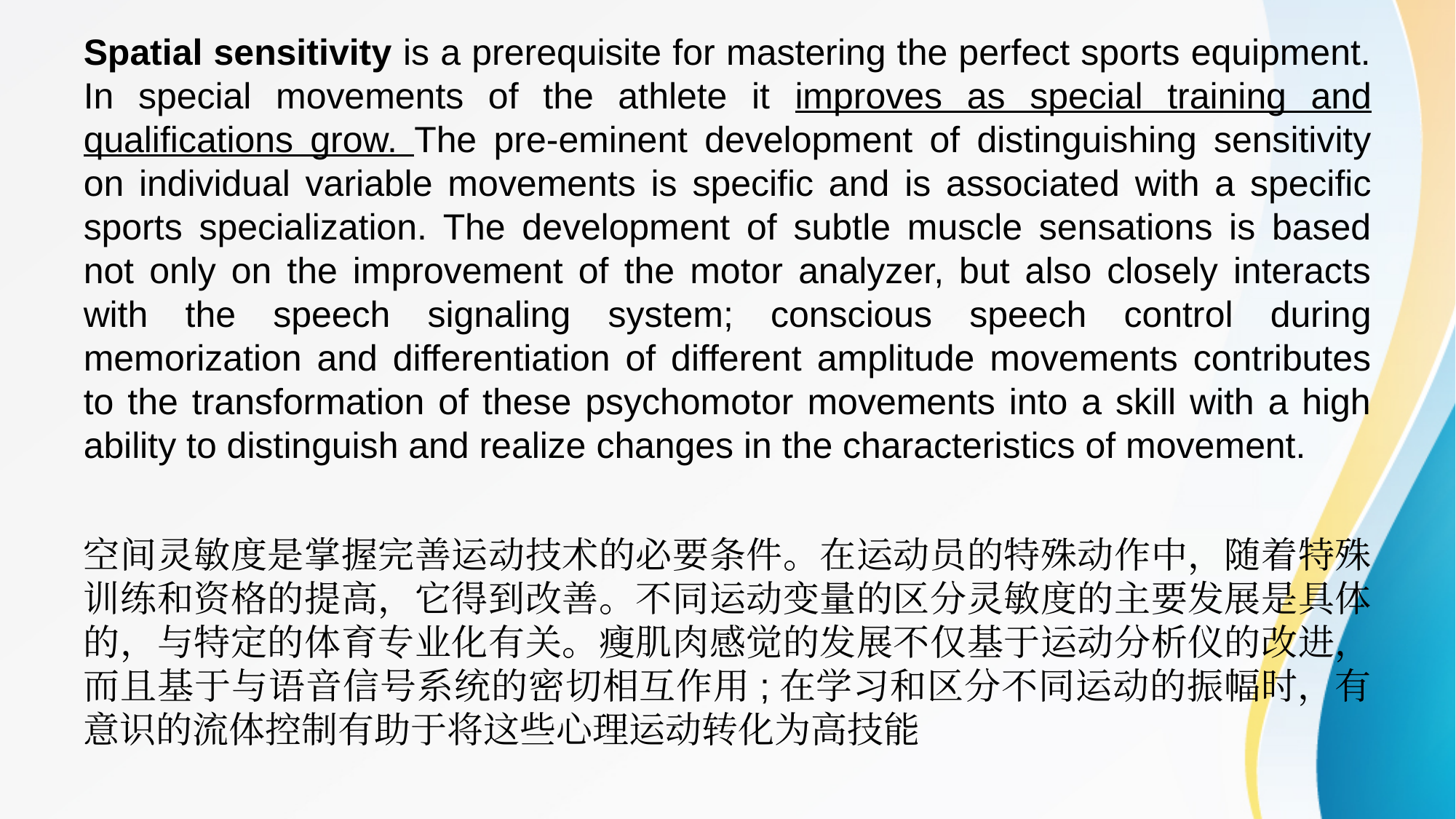

Spatial sensitivity is a prerequisite for mastering the perfect sports equipment. In special movements of the athlete it improves as special training and qualifications grow. The pre-eminent development of distinguishing sensitivity on individual variable movements is specific and is associated with a specific sports specialization. The development of subtle muscle sensations is based not only on the improvement of the motor analyzer, but also closely interacts with the speech signaling system; conscious speech control during memorization and differentiation of different amplitude movements contributes to the transformation of these psychomotor movements into a skill with a high ability to distinguish and realize changes in the characteristics of movement.

空间灵敏度是掌握完善运动技术的必要条件。在运动员的特殊动作中，随着特殊训练和资格的提高，它得到改善。不同运动变量的区分灵敏度的主要发展是具体的，与特定的体育专业化有关。瘦肌肉感觉的发展不仅基于运动分析仪的改进，而且基于与语音信号系统的密切相互作用;在学习和区分不同运动的振幅时，有意识的流体控制有助于将这些心理运动转化为高技能